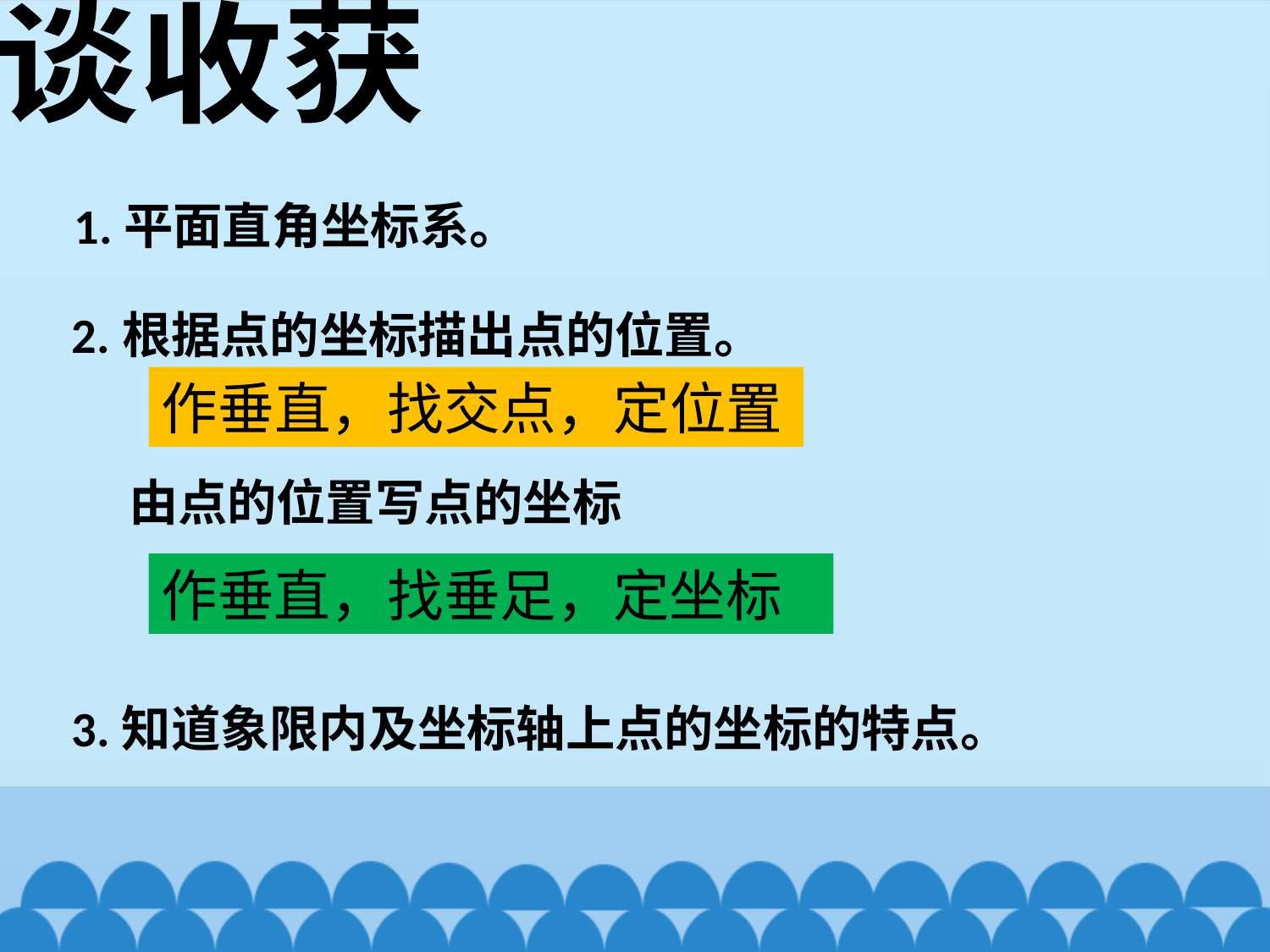

谈收获
1.平面直角坐标系。
2.根据点的坐标描出点的位置。

    由点的位置写点的坐标
作垂直，找交点，定位置
作垂直，找垂足，定坐标

3.知道象限内及坐标轴上点的坐标的特点。